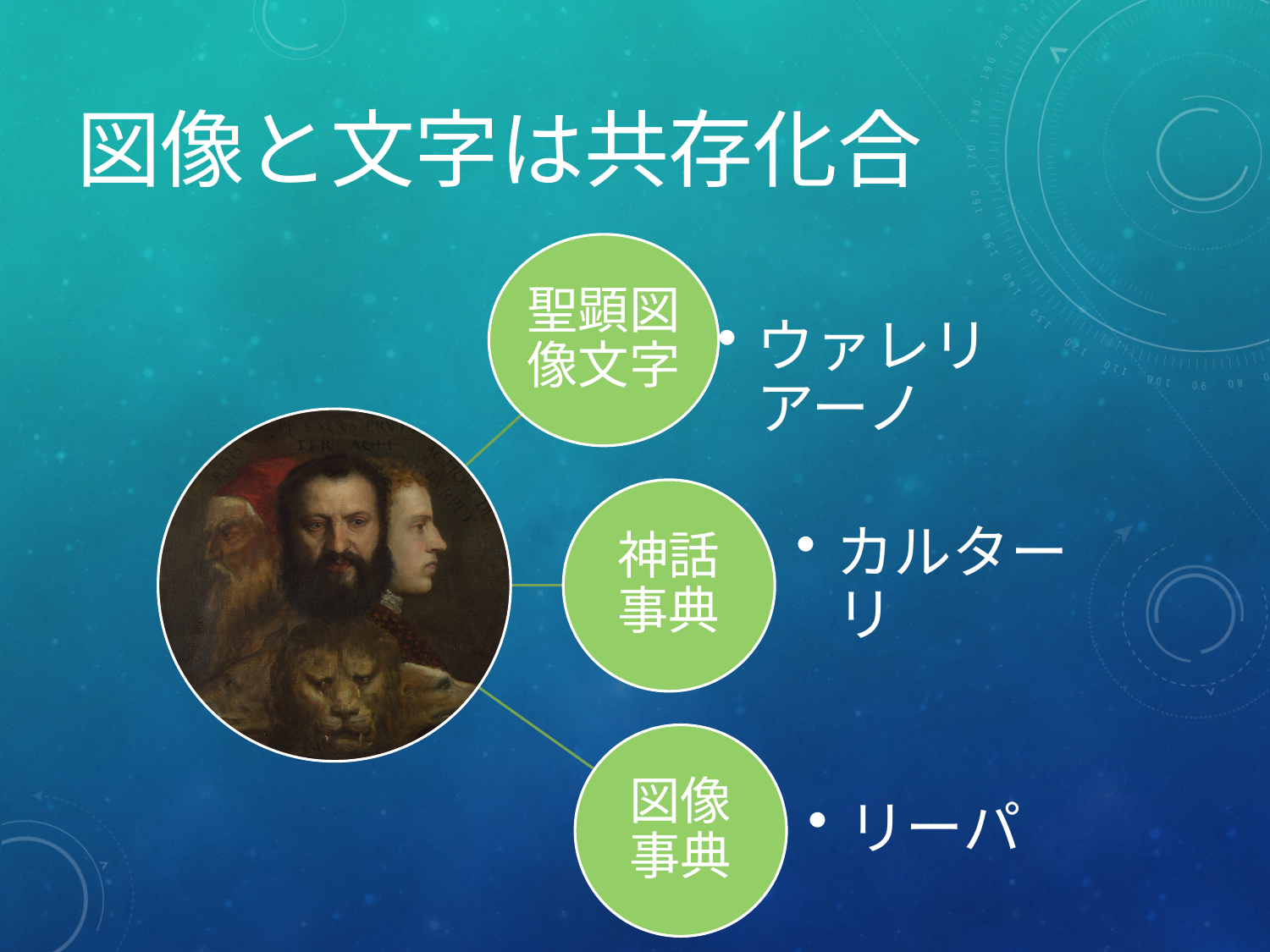

# 図像と文字は共存化合
聖顕図像文字

ウァレリアーノ
図像事典
リーパ
神話事典
カルターリ